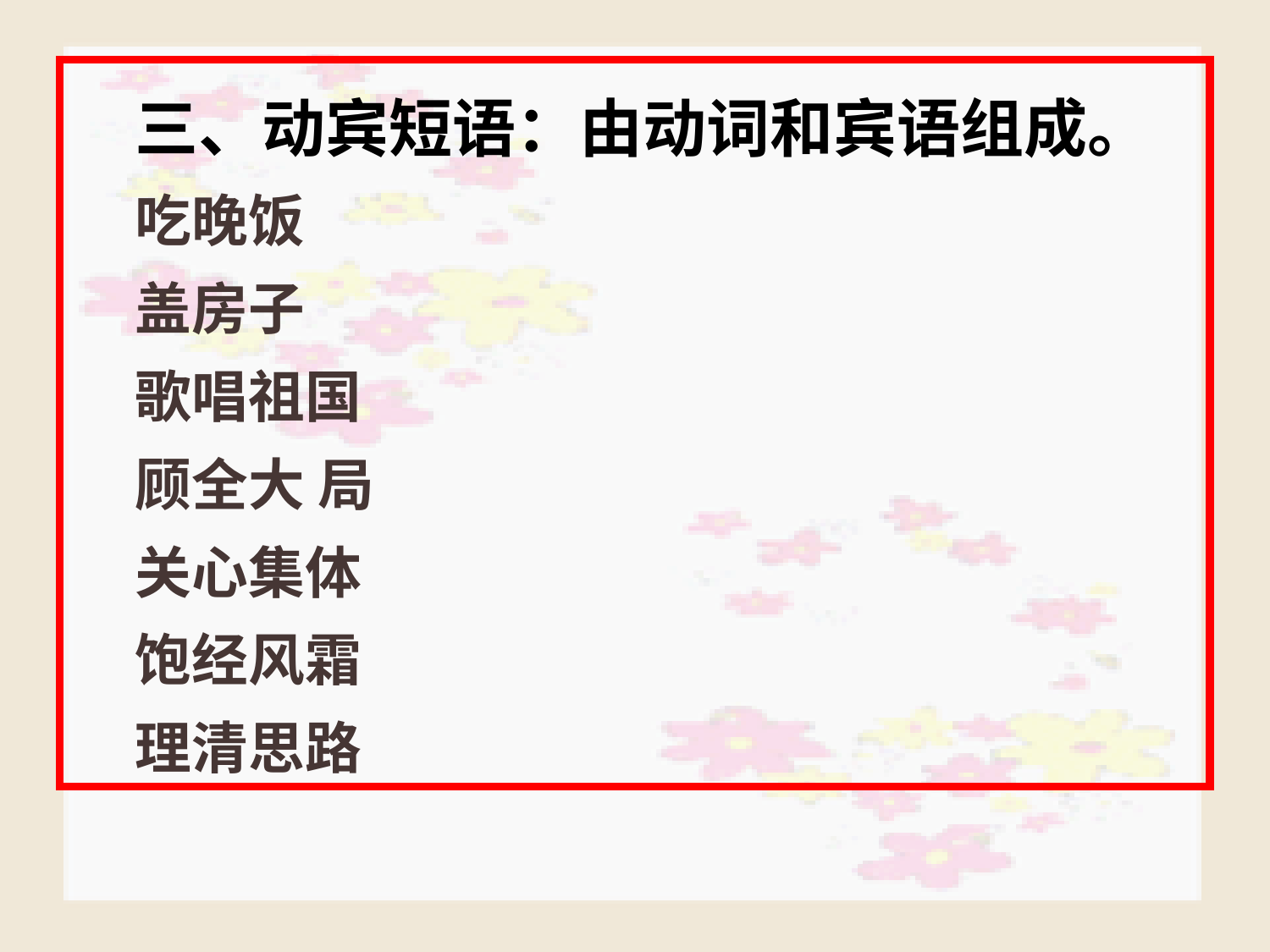

三、动宾短语：由动词和宾语组成。
吃晚饭
盖房子
歌唱祖国
顾全大 局
关心集体
饱经风霜
理清思路